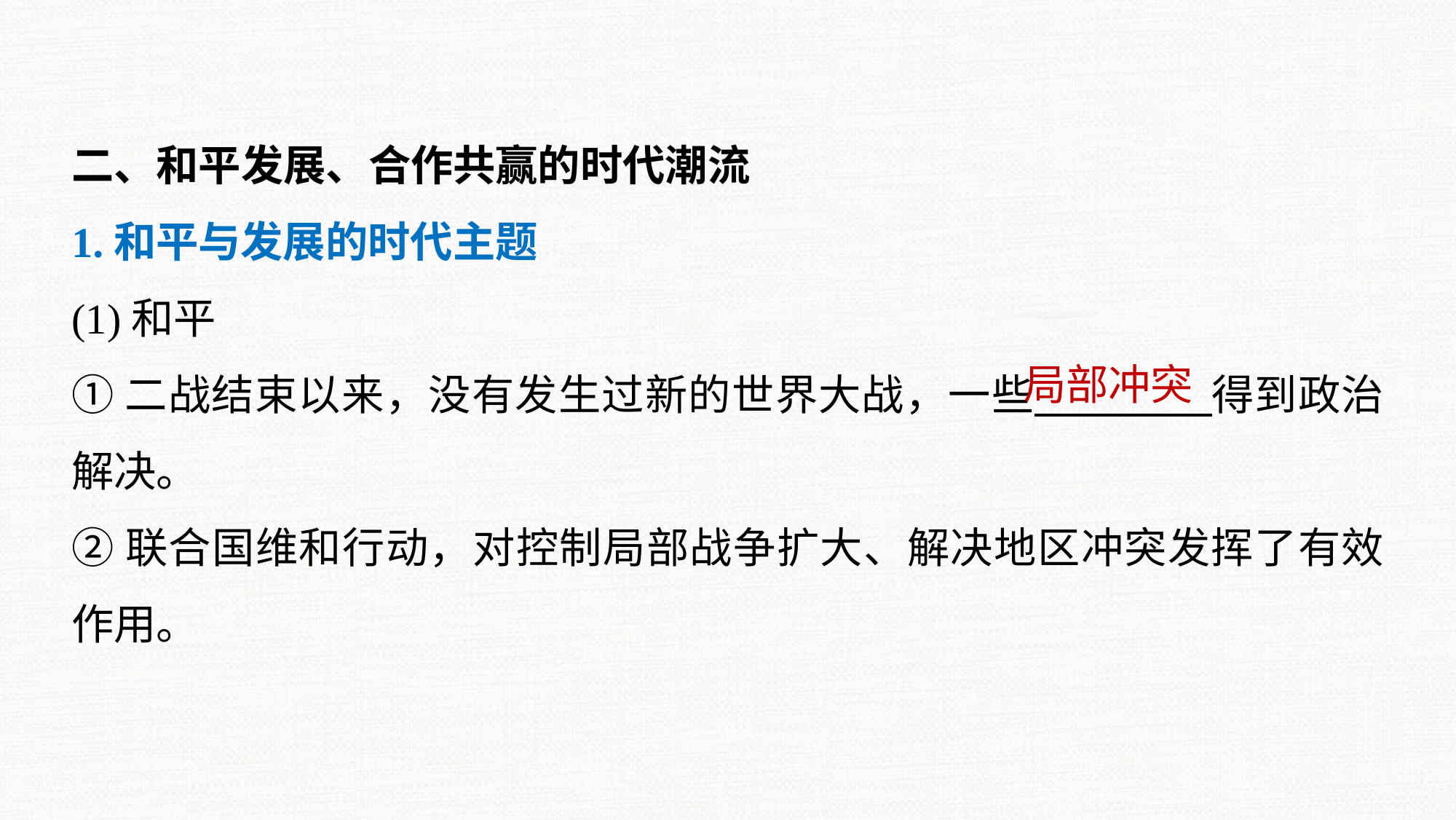

二、和平发展、合作共赢的时代潮流
1.和平与发展的时代主题
(1)和平
①二战结束以来，没有发生过新的世界大战，一些                 得到政治解决。
②联合国维和行动，对控制局部战争扩大、解决地区冲突发挥了有效作用。
局部冲突